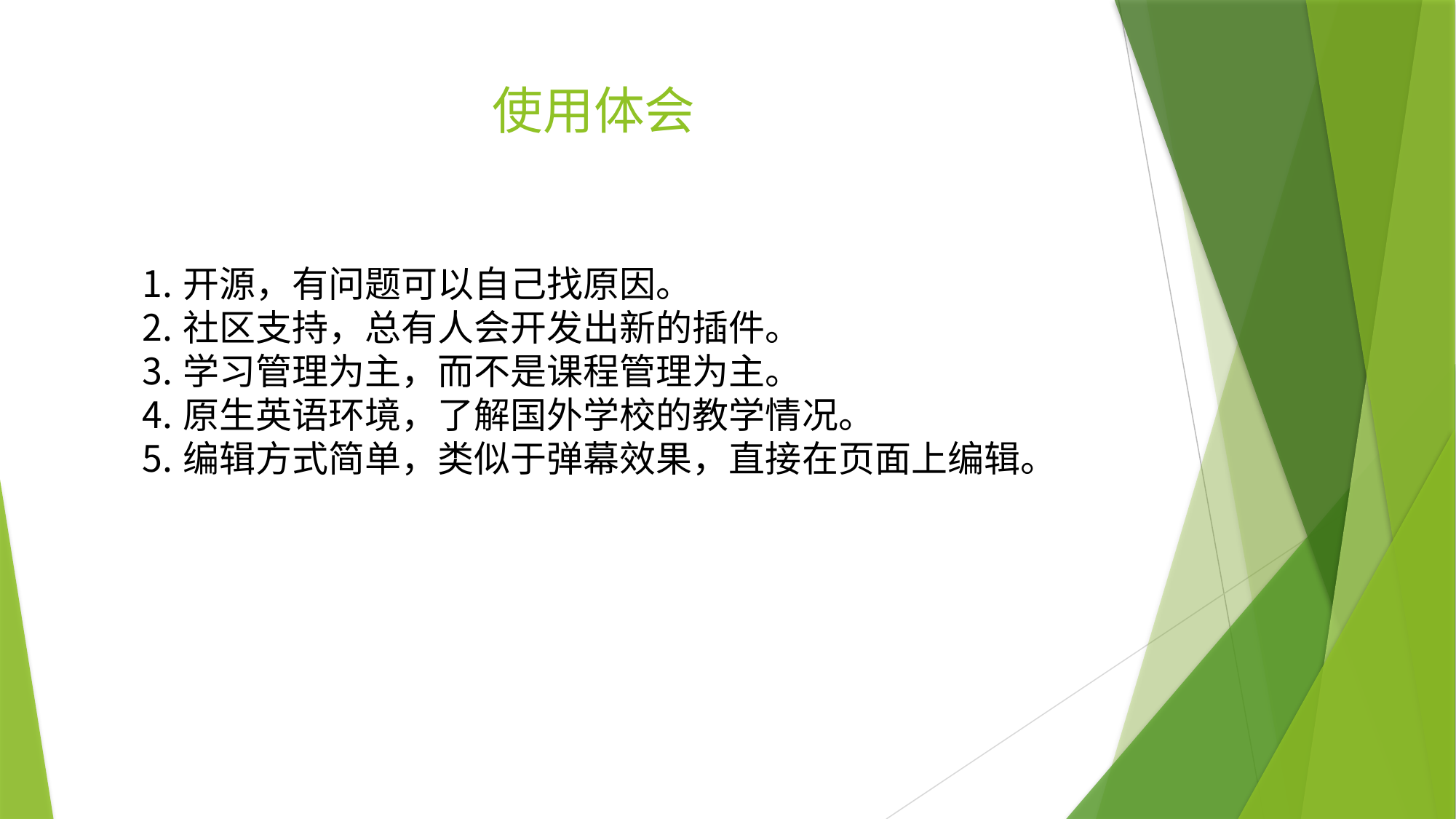

# 使用体会
开源，有问题可以自己找原因。
社区支持，总有人会开发出新的插件。
学习管理为主，而不是课程管理为主。
原生英语环境，了解国外学校的教学情况。
编辑方式简单，类似于弹幕效果，直接在页面上编辑。